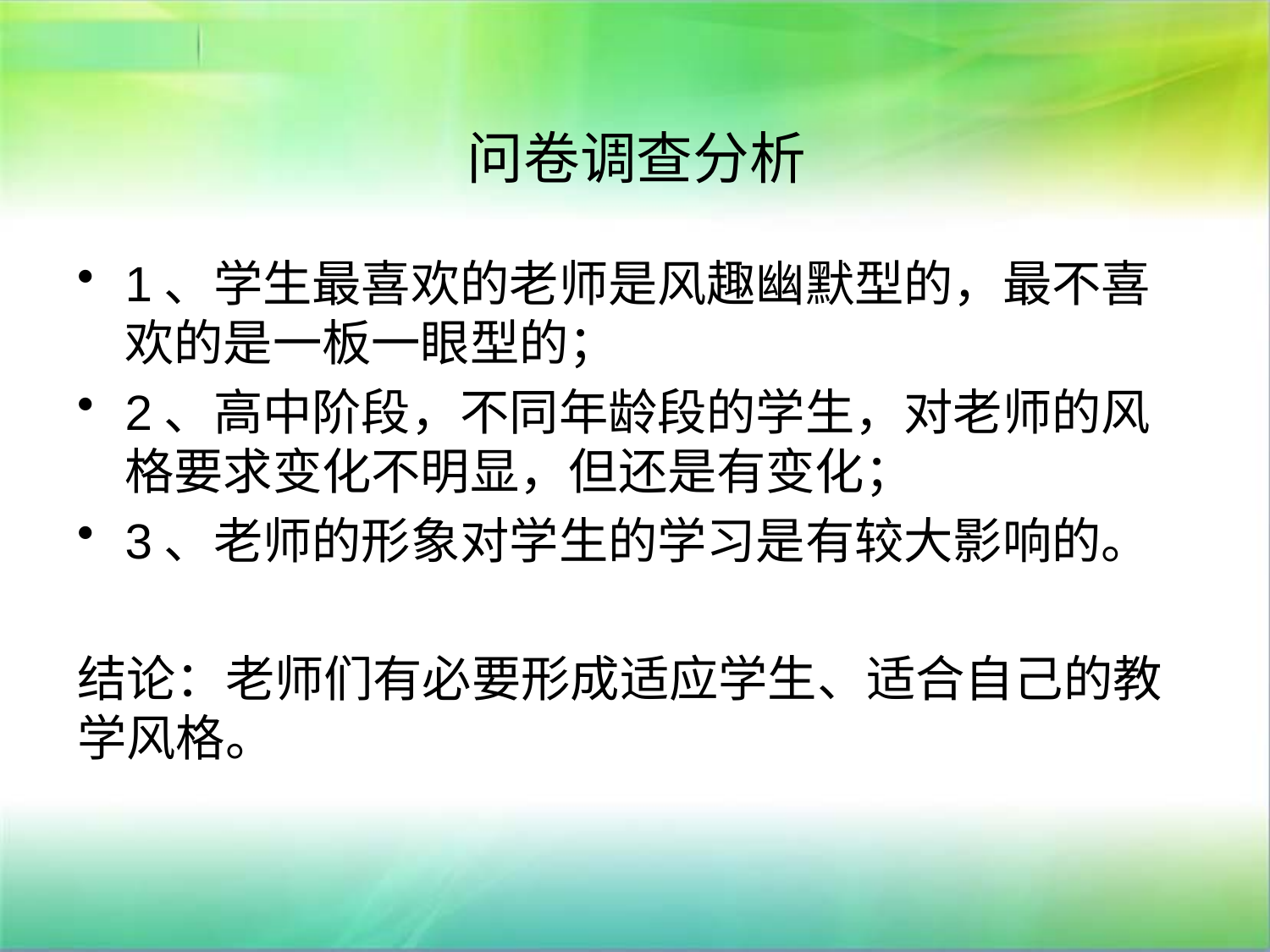

# 问卷调查分析
1、学生最喜欢的老师是风趣幽默型的，最不喜欢的是一板一眼型的；
2、高中阶段，不同年龄段的学生，对老师的风格要求变化不明显，但还是有变化；
3、老师的形象对学生的学习是有较大影响的。

结论：老师们有必要形成适应学生、适合自己的教学风格。